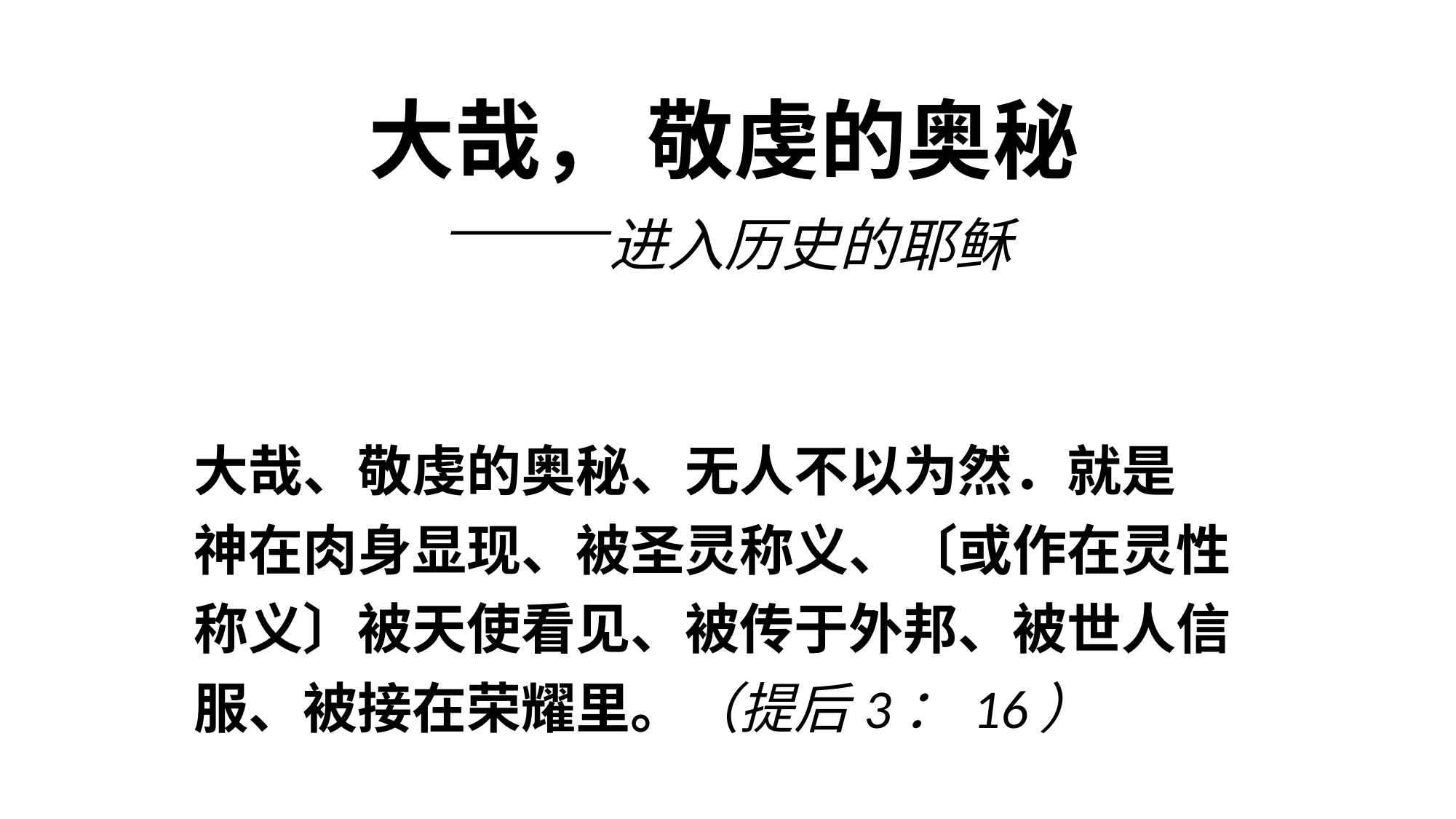

# 大哉， 敬虔的奥秘 ——进入历史的耶稣

|  | 大哉、敬虔的奥秘、无人不以为然．就是　神在肉身显现、被圣灵称义、〔或作在灵性称义〕被天使看见、被传于外邦、被世人信服、被接在荣耀里。（提后3：16） |
| --- | --- |